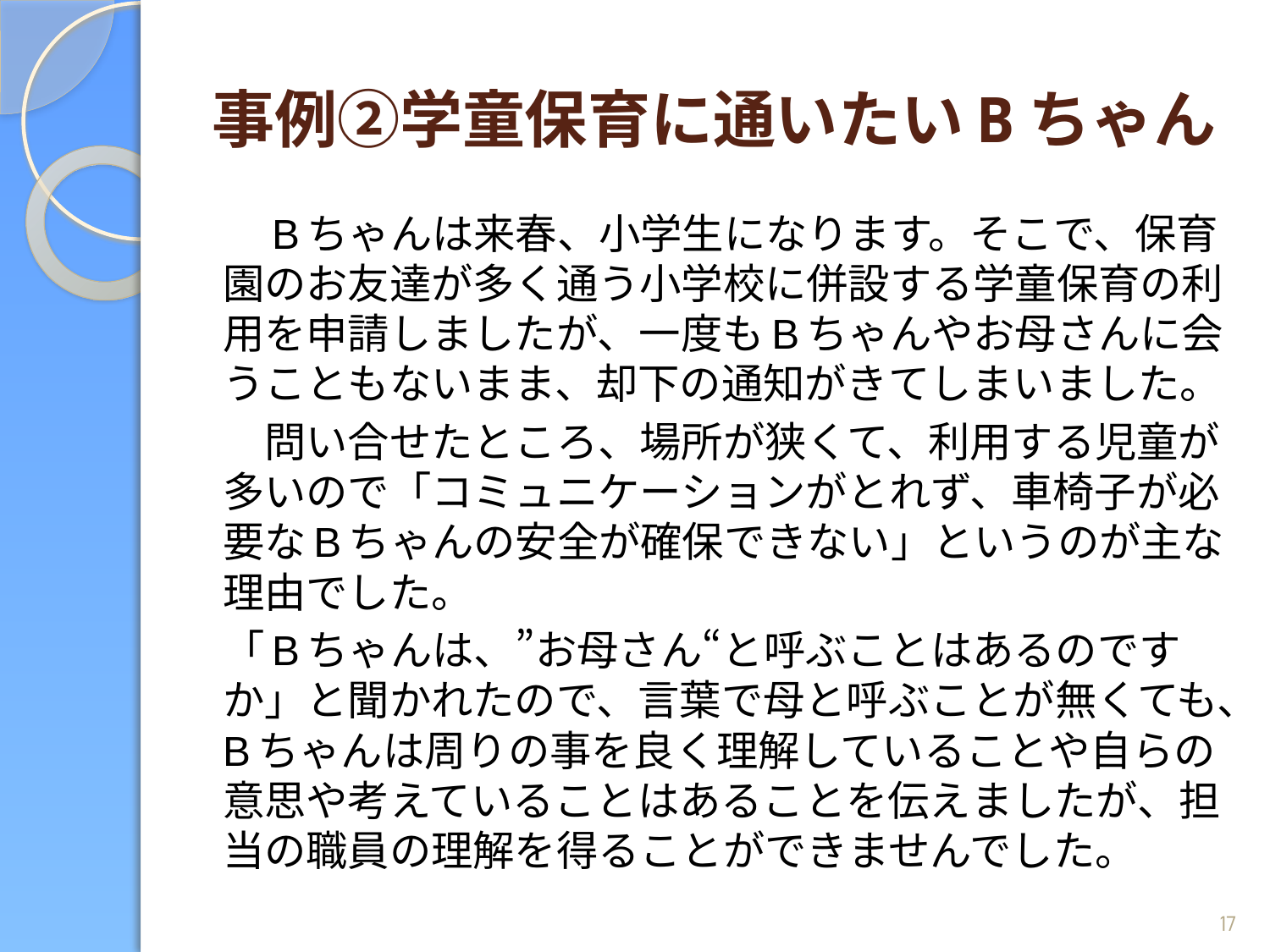

# 事例②学童保育に通いたいBちゃん
　Bちゃんは来春、小学生になります。そこで、保育園のお友達が多く通う小学校に併設する学童保育の利用を申請しましたが、一度もBちゃんやお母さんに会うこともないまま、却下の通知がきてしまいました。
　問い合せたところ、場所が狭くて、利用する児童が多いので「コミュニケーションがとれず、車椅子が必要なBちゃんの安全が確保できない」というのが主な理由でした。
「Bちゃんは、”お母さん“と呼ぶことはあるのですか」と聞かれたので、言葉で母と呼ぶことが無くても、Bちゃんは周りの事を良く理解していることや自らの意思や考えていることはあることを伝えましたが、担当の職員の理解を得ることができませんでした。
17